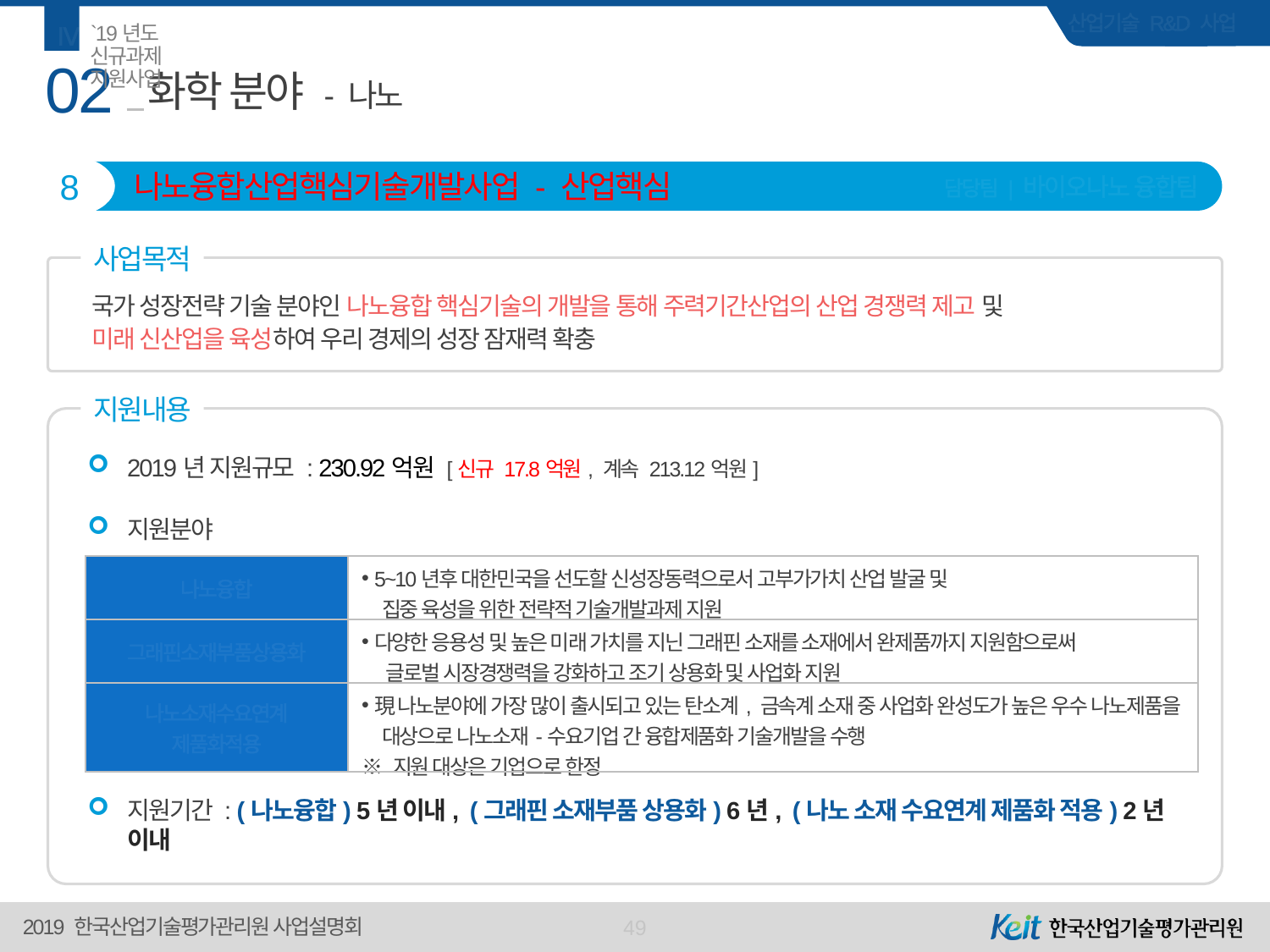

Ⅳ
`19년도 신규과제 지원사업
02
# 화학 분야 - 나노
8
 나노융합산업핵심기술개발사업 - 산업핵심
담당팀 | 바이오나노 융합팀
사업목적

국가 성장전략 기술 분야인 나노융합 핵심기술의 개발을 통해 주력기간산업의 산업 경쟁력 제고 및
미래 신산업을 육성하여 우리 경제의 성장 잠재력 확충
지원내용

2019년 지원규모 : 230.92억원 [신규 17.8억원, 계속 213.12억원]

지원분야

지원기간 : (나노융합) 5년 이내,  (그래핀 소재부품 상용화) 6년,  (나노 소재 수요연계 제품화 적용) 2년 이내

| 나노융합 | 5~10년후 대한민국을 선도할 신성장동력으로서 고부가가치 산업 발굴 및 집중 육성을 위한 전략적 기술개발과제 지원 |
| --- | --- |
| 그래핀소재부품상용화 | 다양한 응용성 및 높은 미래 가치를 지닌 그래핀 소재를 소재에서 완제품까지 지원함으로써 글로벌 시장경쟁력을 강화하고 조기 상용화 및 사업화 지원 |
| 나노소재수요연계 제품화적용 | 現 나노분야에 가장 많이 출시되고 있는 탄소계, 금속계 소재 중 사업화 완성도가 높은 우수 나노제품을 대상으로 나노소재-수요기업 간 융합제품화 기술개발을 수행 ※ 지원 대상은 기업으로 한정 |
49